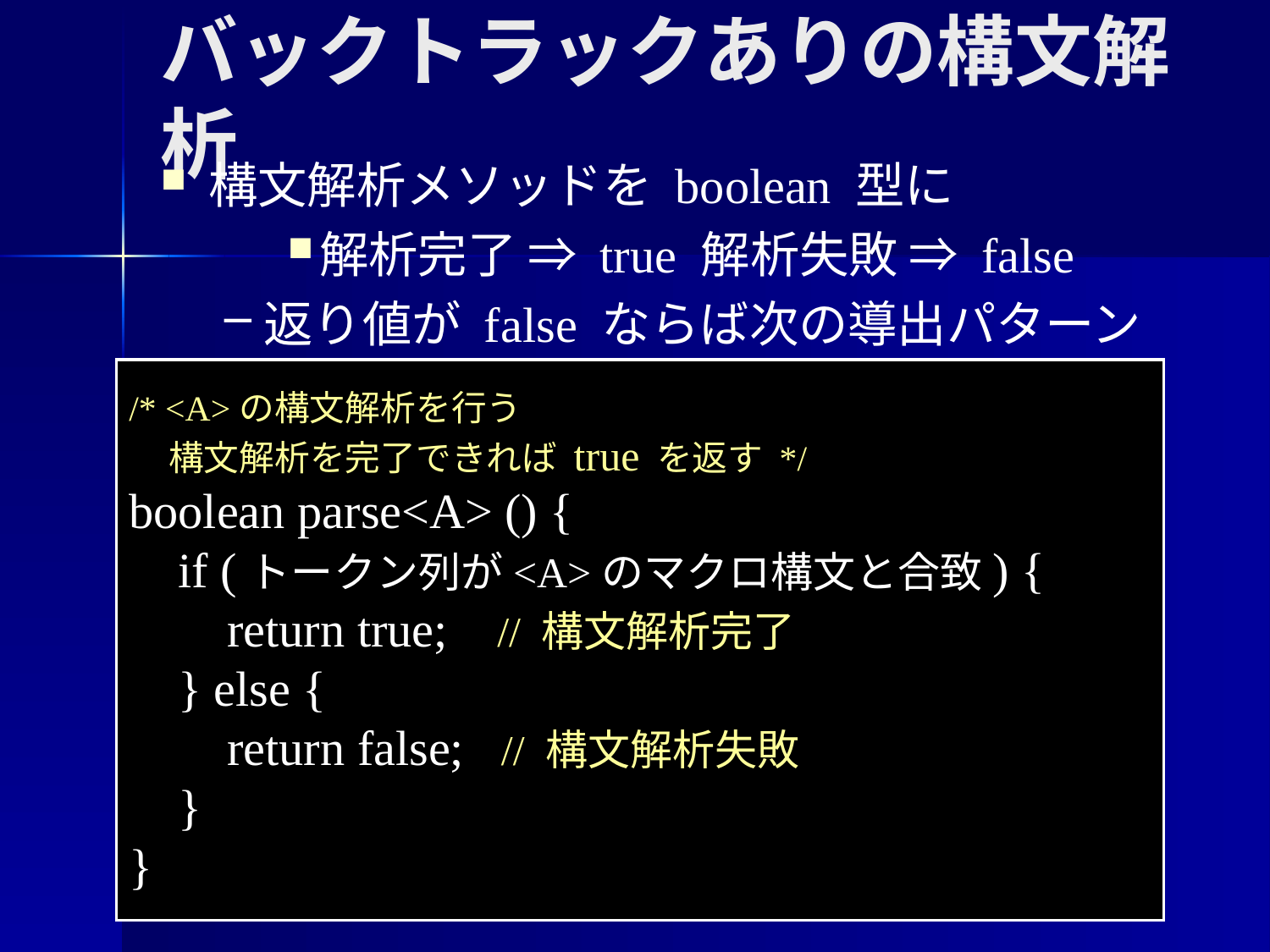

# バックトラックありの構文解析
構文解析メソッドを boolean 型に
解析完了 ⇒ true 解析失敗 ⇒ false
返り値が false ならば次の導出パターンへ
/* <A>の構文解析を行う
    構文解析を完了できれば true を返す */
boolean parse<A> () {
    if (トークン列が<A>のマクロ構文と合致) {
        return true;    // 構文解析完了
    } else {
        return false;   // 構文解析失敗
    }
}